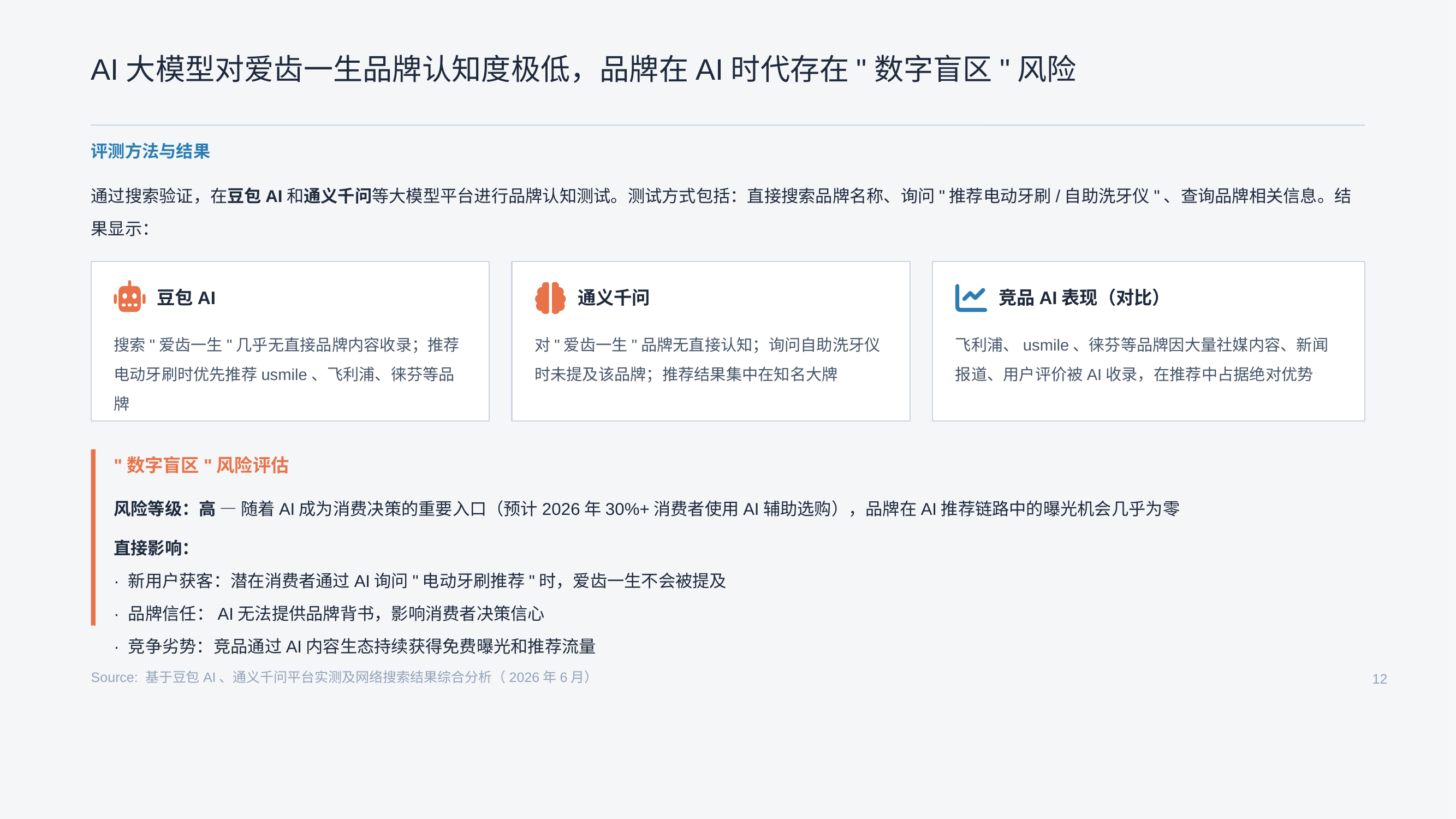

AI大模型对爱齿一生品牌认知度极低，品牌在AI时代存在"数字盲区"风险

评测方法与结果
通过搜索验证，在豆包AI和通义千问等大模型平台进行品牌认知测试。测试方式包括：直接搜索品牌名称、询问"推荐电动牙刷/自助洗牙仪"、查询品牌相关信息。结果显示：

豆包AI

通义千问

竞品AI表现（对比）
搜索"爱齿一生"几乎无直接品牌内容收录；推荐电动牙刷时优先推荐usmile、飞利浦、徕芬等品牌
对"爱齿一生"品牌无直接认知；询问自助洗牙仪时未提及该品牌；推荐结果集中在知名大牌
飞利浦、usmile、徕芬等品牌因大量社媒内容、新闻报道、用户评价被AI收录，在推荐中占据绝对优势

"数字盲区"风险评估
风险等级：高 — 随着AI成为消费决策的重要入口（预计2026年30%+消费者使用AI辅助选购），品牌在AI推荐链路中的曝光机会几乎为零
直接影响：
· 新用户获客：潜在消费者通过AI询问"电动牙刷推荐"时，爱齿一生不会被提及
· 品牌信任：AI无法提供品牌背书，影响消费者决策信心
· 竞争劣势：竞品通过AI内容生态持续获得免费曝光和推荐流量
Source: 基于豆包AI、通义千问平台实测及网络搜索结果综合分析（2026年6月）
12